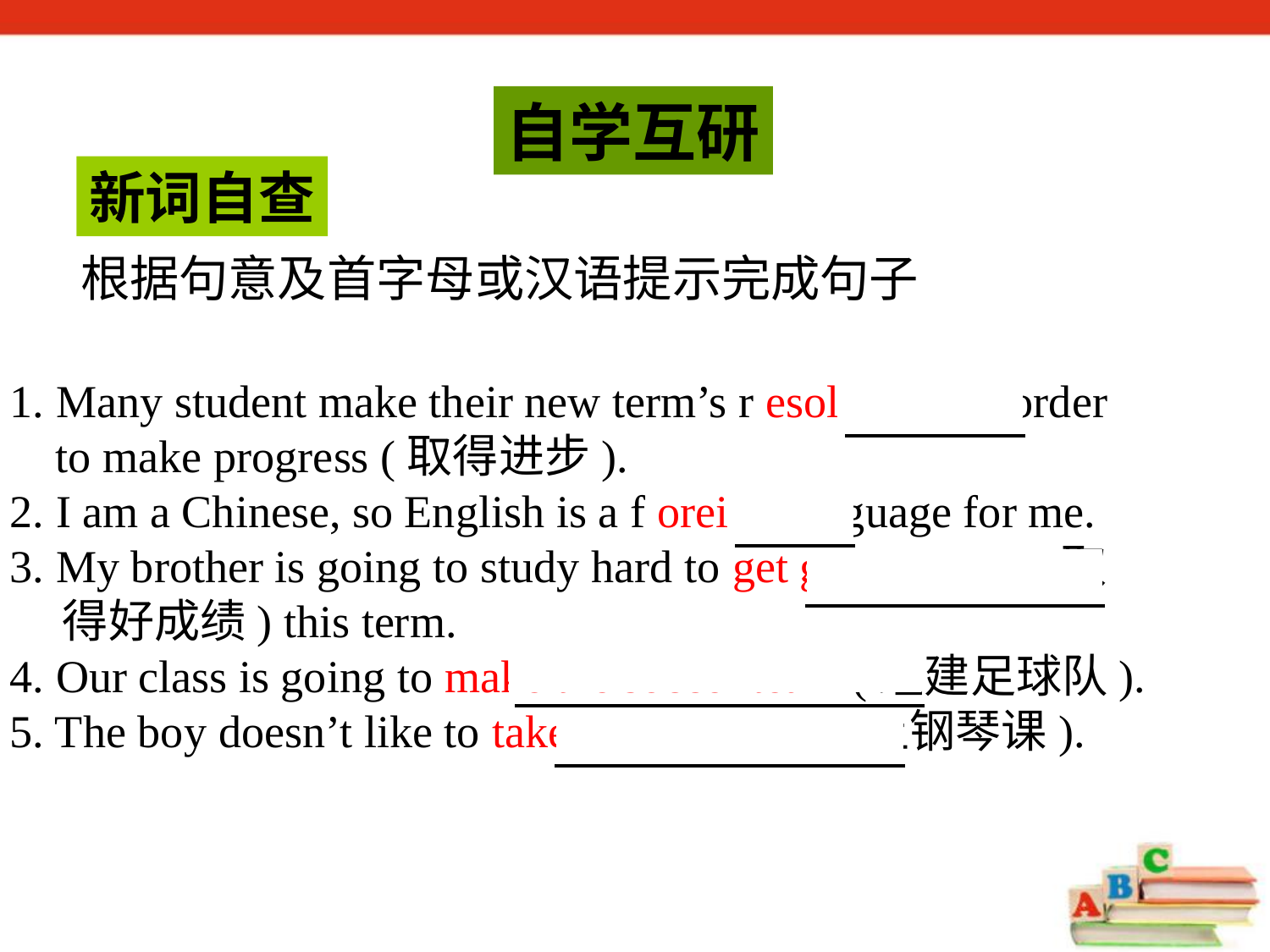

自学互研
新词自查
根据句意及首字母或汉语提示完成句子

1. Many student make their new term’s r esolutions in order
    to make progress (取得进步).
2. I am a Chinese, so English is a f oreign language for me.
3. My brother is going to study hard to get good grades (取
    得好成绩) this term.
4. Our class is going to make the soccer team (组建足球队).
5. The boy doesn’t like to take piano lessons (上钢琴课).